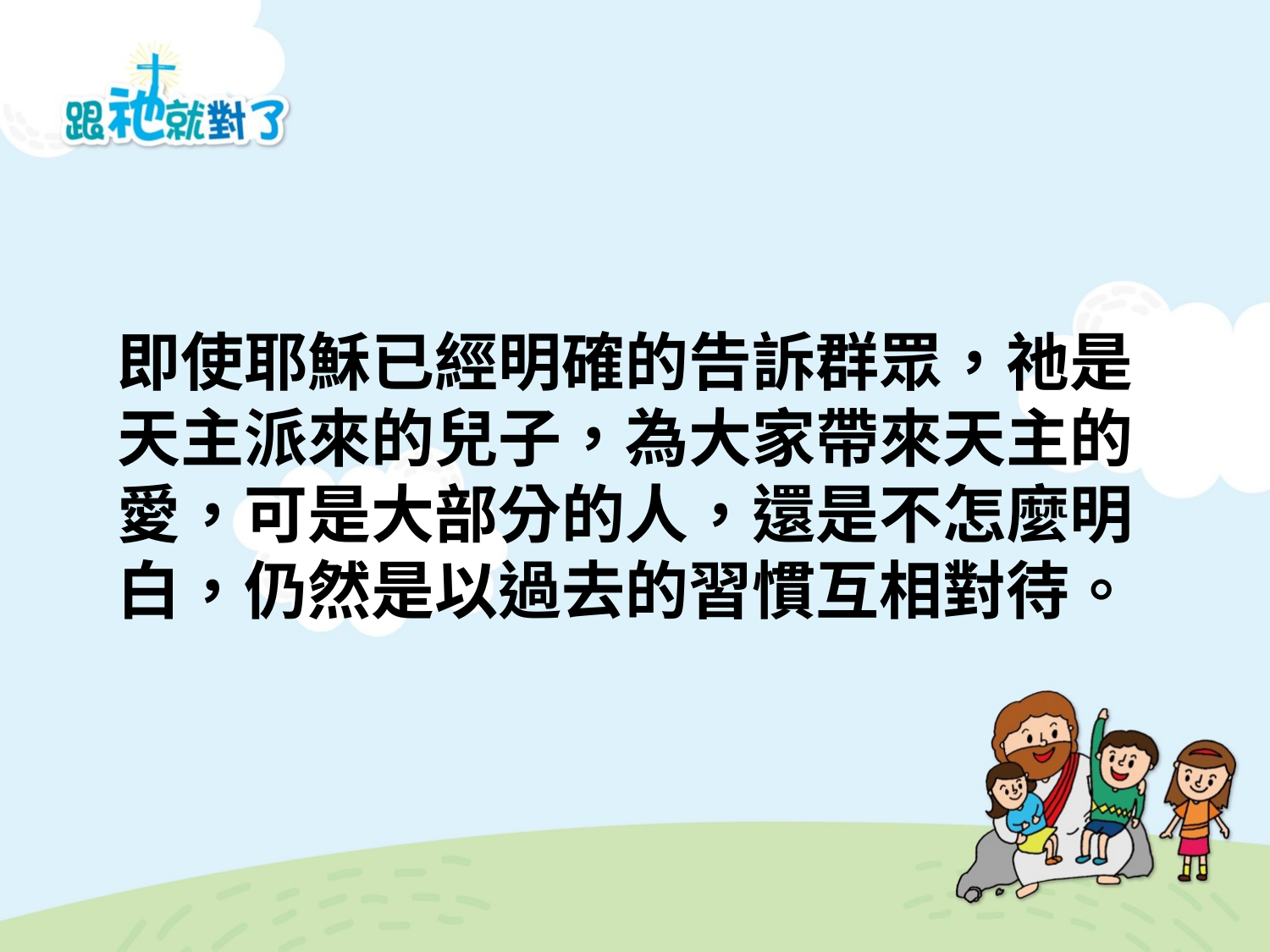

即使耶穌已經明確的告訴群眾，祂是天主派來的兒子，為大家帶來天主的愛，可是大部分的人，還是不怎麼明白，仍然是以過去的習慣互相對待。